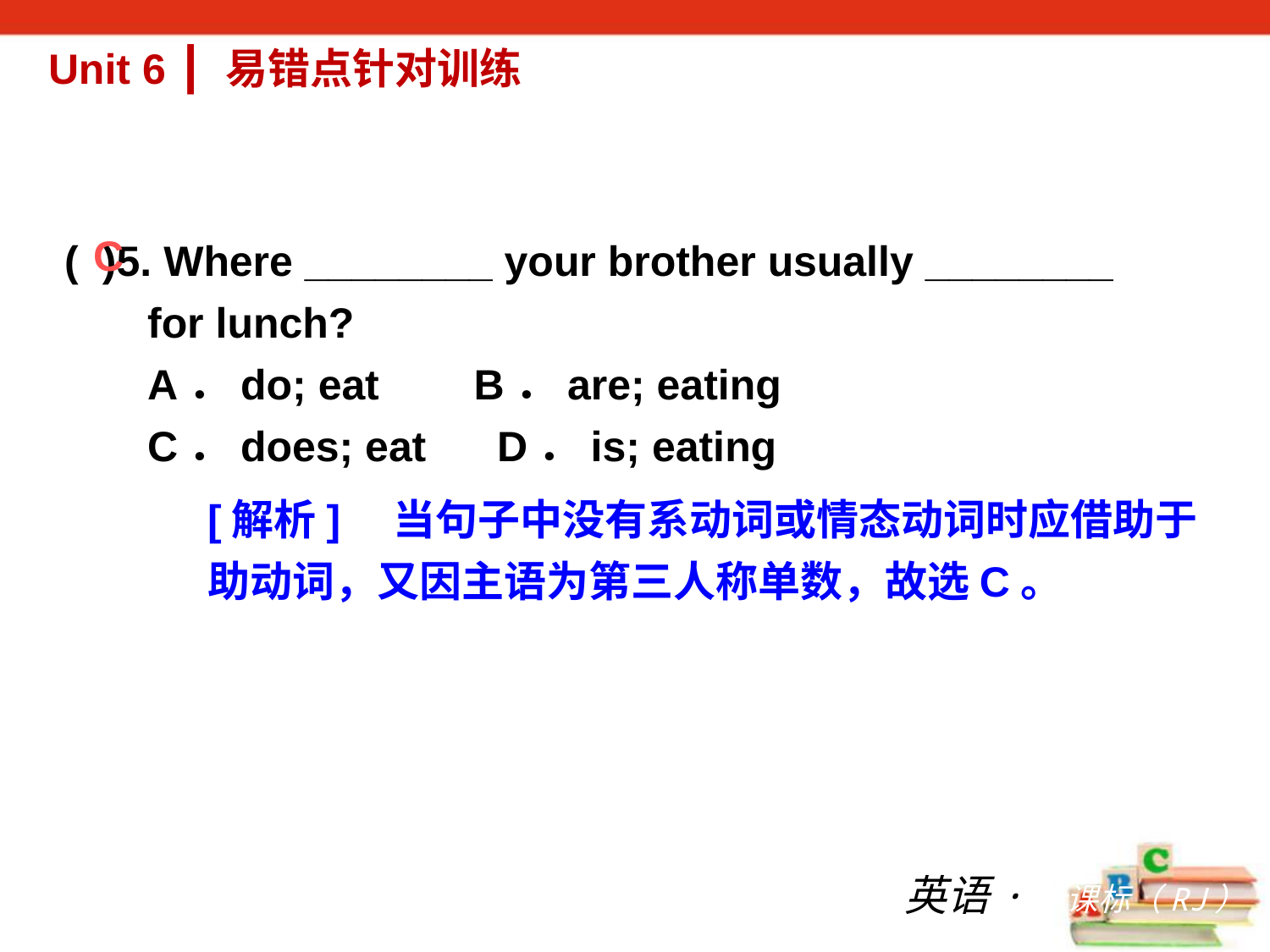

Unit 6 ┃ 易错点针对训练
(  )5. Where ________ your brother usually ________
       for lunch?
       A．do; eat        B．are; eating
       C．does; eat      D．is; eating

C
[解析]　当句子中没有系动词或情态动词时应借助于
助动词，又因主语为第三人称单数，故选C。
英语·新课标（RJ）